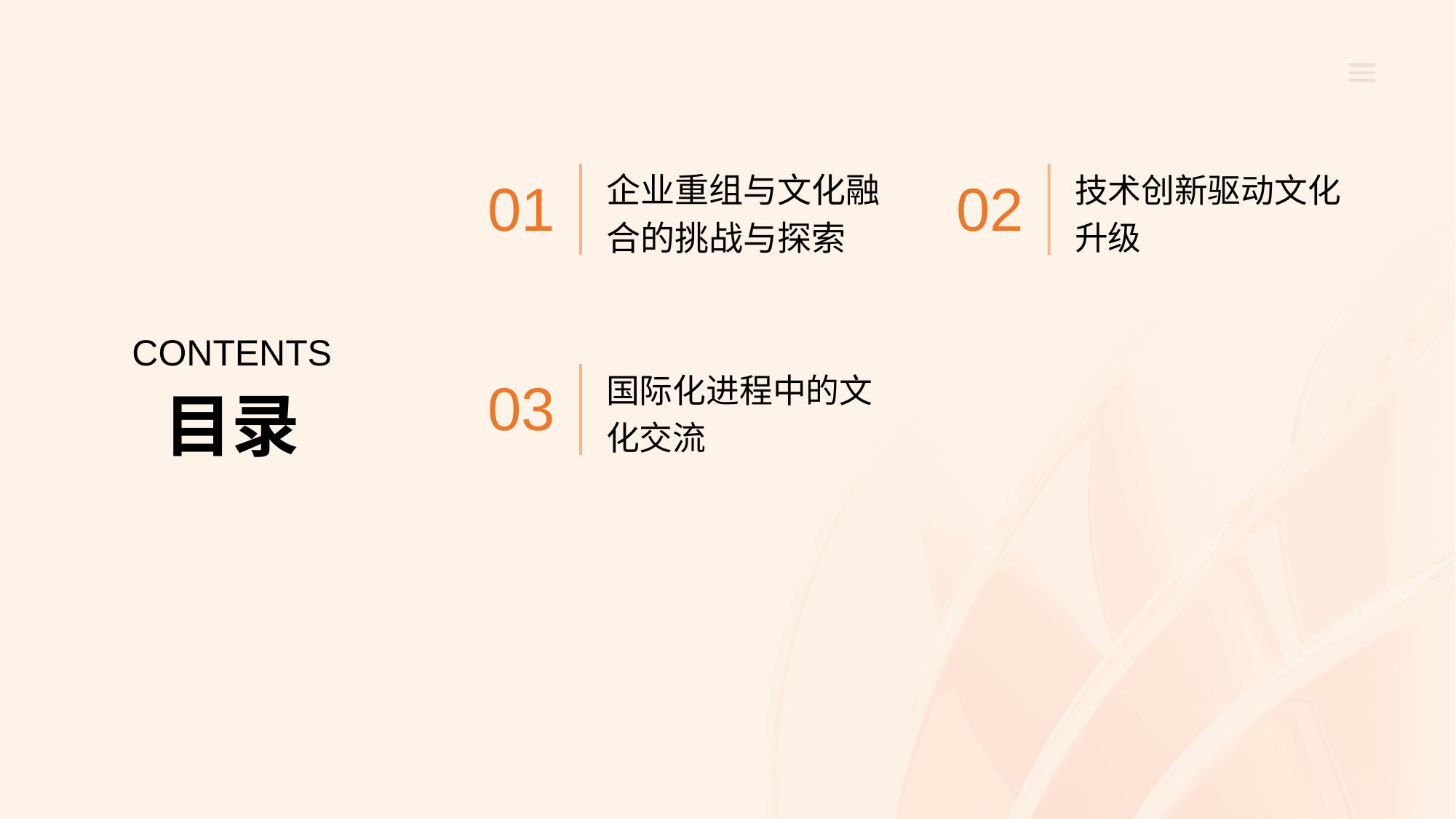

企业重组与文化融合的挑战与探索
技术创新驱动文化升级

01
02
CONTENTS
国际化进程中的文化交流

03
目录